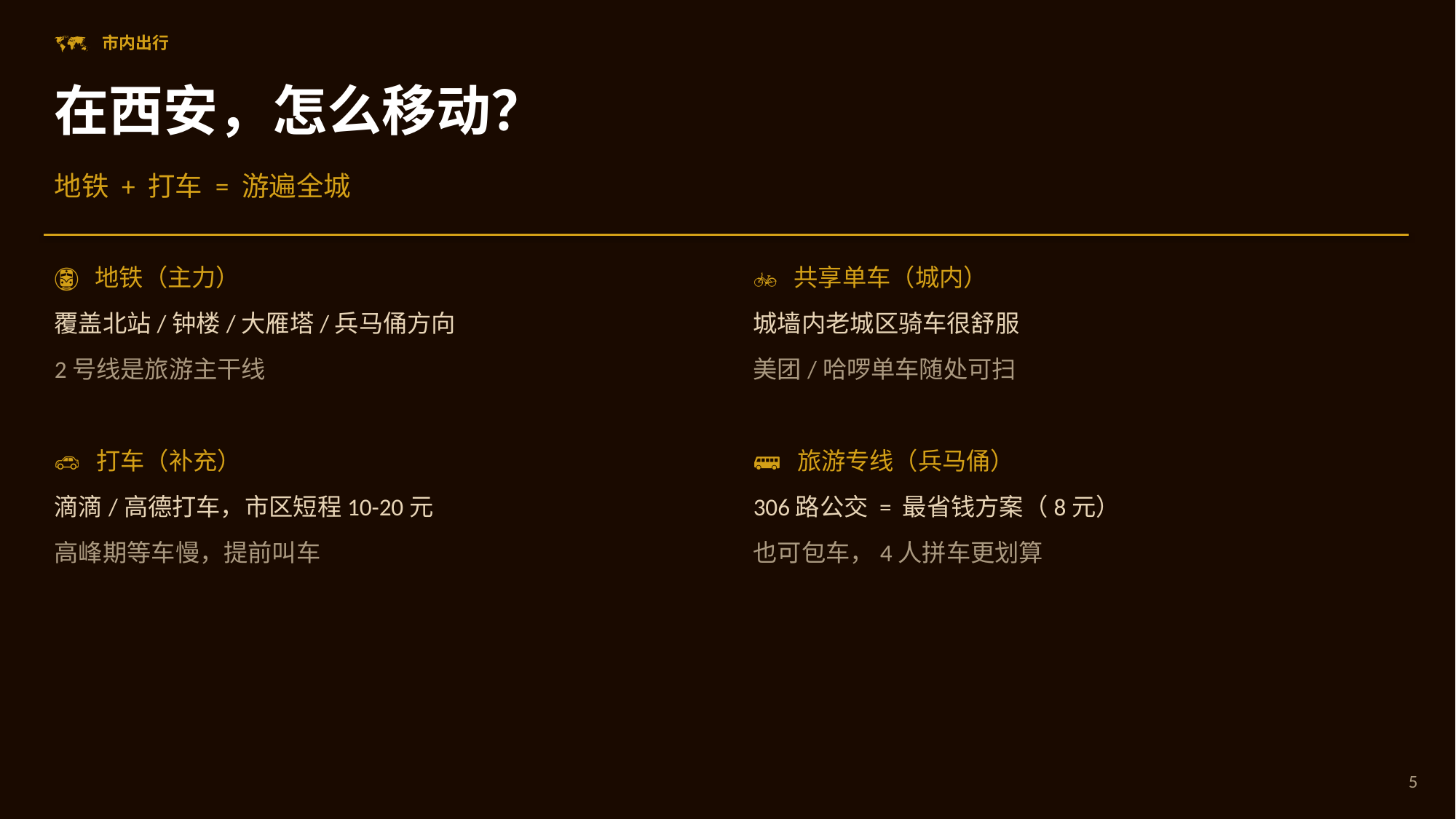

🗺  市内出行
在西安，怎么移动？
地铁 + 打车 = 游遍全城
🚇  地铁（主力）
🚲  共享单车（城内）
覆盖北站/钟楼/大雁塔/兵马俑方向
城墙内老城区骑车很舒服
2号线是旅游主干线
美团/哈啰单车随处可扫

🚗  打车（补充）
🚌  旅游专线（兵马俑）
滴滴/高德打车，市区短程10-20元
306路公交 = 最省钱方案（8元）
高峰期等车慢，提前叫车
也可包车，4人拼车更划算
5